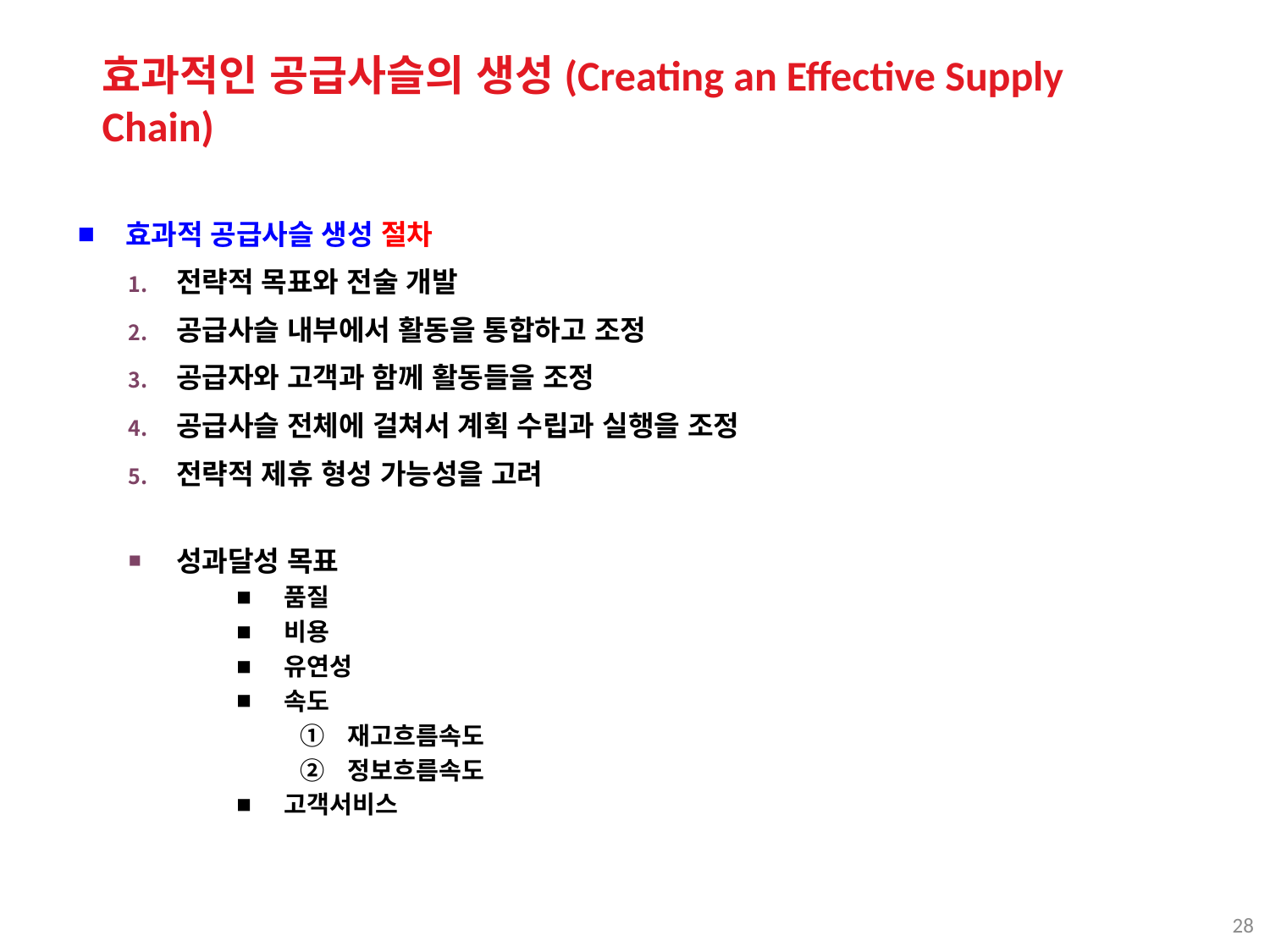

효과적인 공급사슬의 생성(Creating an Effective Supply Chain)
효과적 공급사슬 생성 절차
전략적 목표와 전술 개발
공급사슬 내부에서 활동을 통합하고 조정
공급자와 고객과 함께 활동들을 조정
공급사슬 전체에 걸쳐서 계획 수립과 실행을 조정
전략적 제휴 형성 가능성을 고려

성과달성 목표
품질
비용
유연성
속도
재고흐름속도
정보흐름속도
고객서비스

28